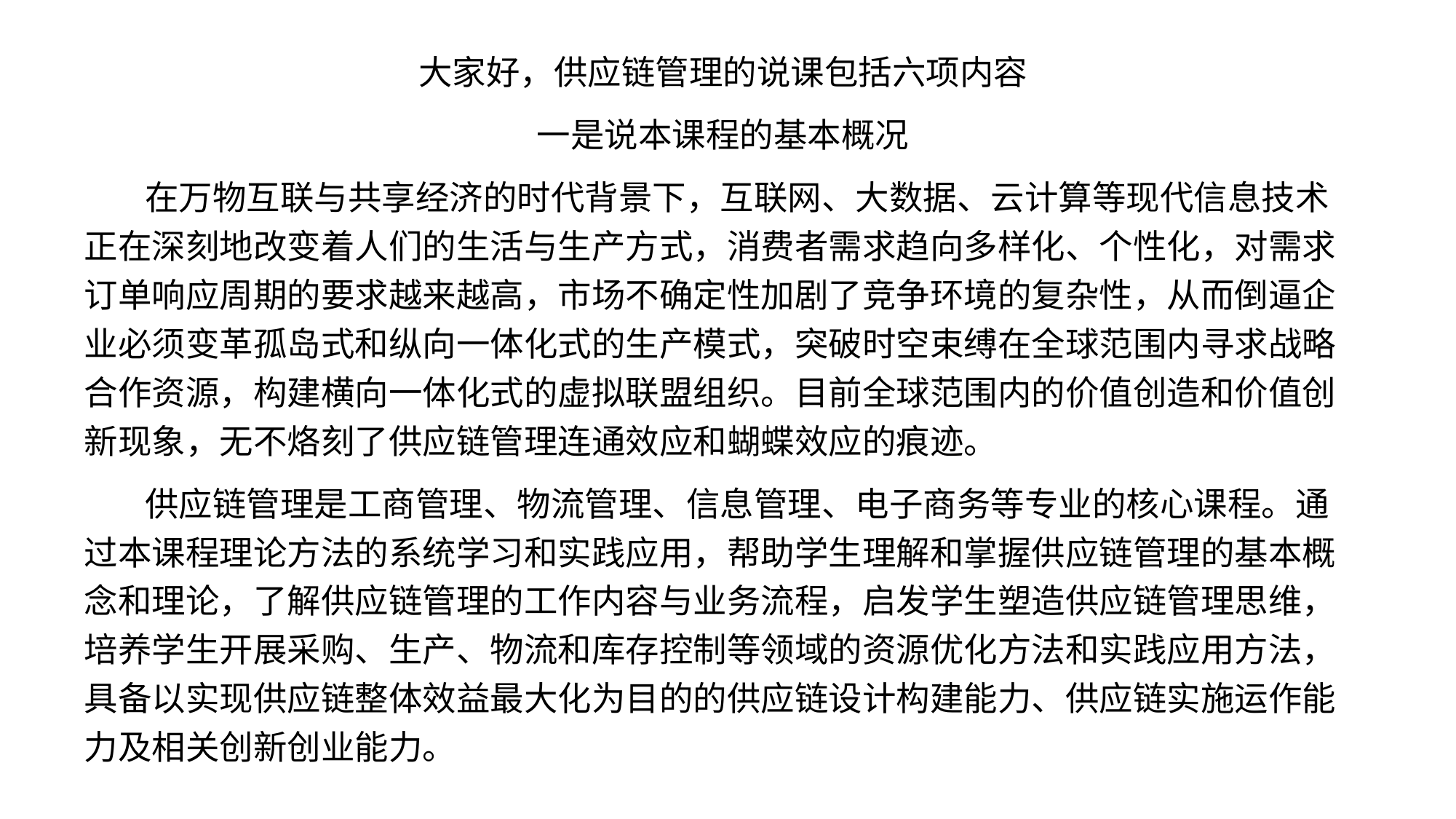

大家好，供应链管理的说课包括六项内容
一是说本课程的基本概况
       在万物互联与共享经济的时代背景下，互联网、大数据、云计算等现代信息技术正在深刻地改变着人们的生活与生产方式，消费者需求趋向多样化、个性化，对需求订单响应周期的要求越来越高，市场不确定性加剧了竞争环境的复杂性，从而倒逼企业必须变革孤岛式和纵向一体化式的生产模式，突破时空束缚在全球范围内寻求战略合作资源，构建横向一体化式的虚拟联盟组织。目前全球范围内的价值创造和价值创新现象，无不烙刻了供应链管理连通效应和蝴蝶效应的痕迹。
       供应链管理是工商管理、物流管理、信息管理、电子商务等专业的核心课程。通过本课程理论方法的系统学习和实践应用，帮助学生理解和掌握供应链管理的基本概念和理论，了解供应链管理的工作内容与业务流程，启发学生塑造供应链管理思维，培养学生开展采购、生产、物流和库存控制等领域的资源优化方法和实践应用方法，具备以实现供应链整体效益最大化为目的的供应链设计构建能力、供应链实施运作能力及相关创新创业能力。